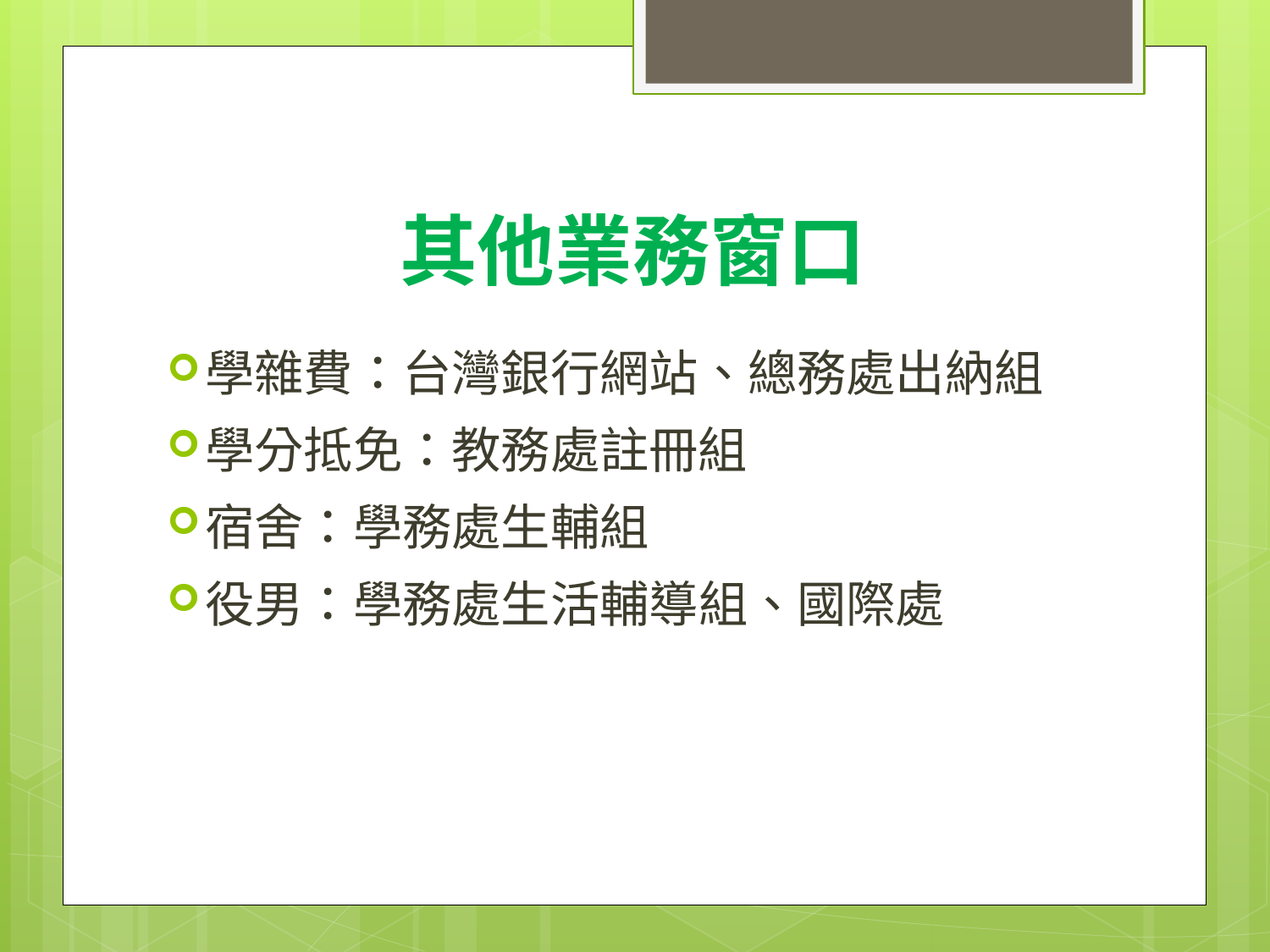

# 其他業務窗口
學雜費：台灣銀行網站、總務處出納組
學分抵免：教務處註冊組
宿舍：學務處生輔組
役男：學務處生活輔導組、國際處